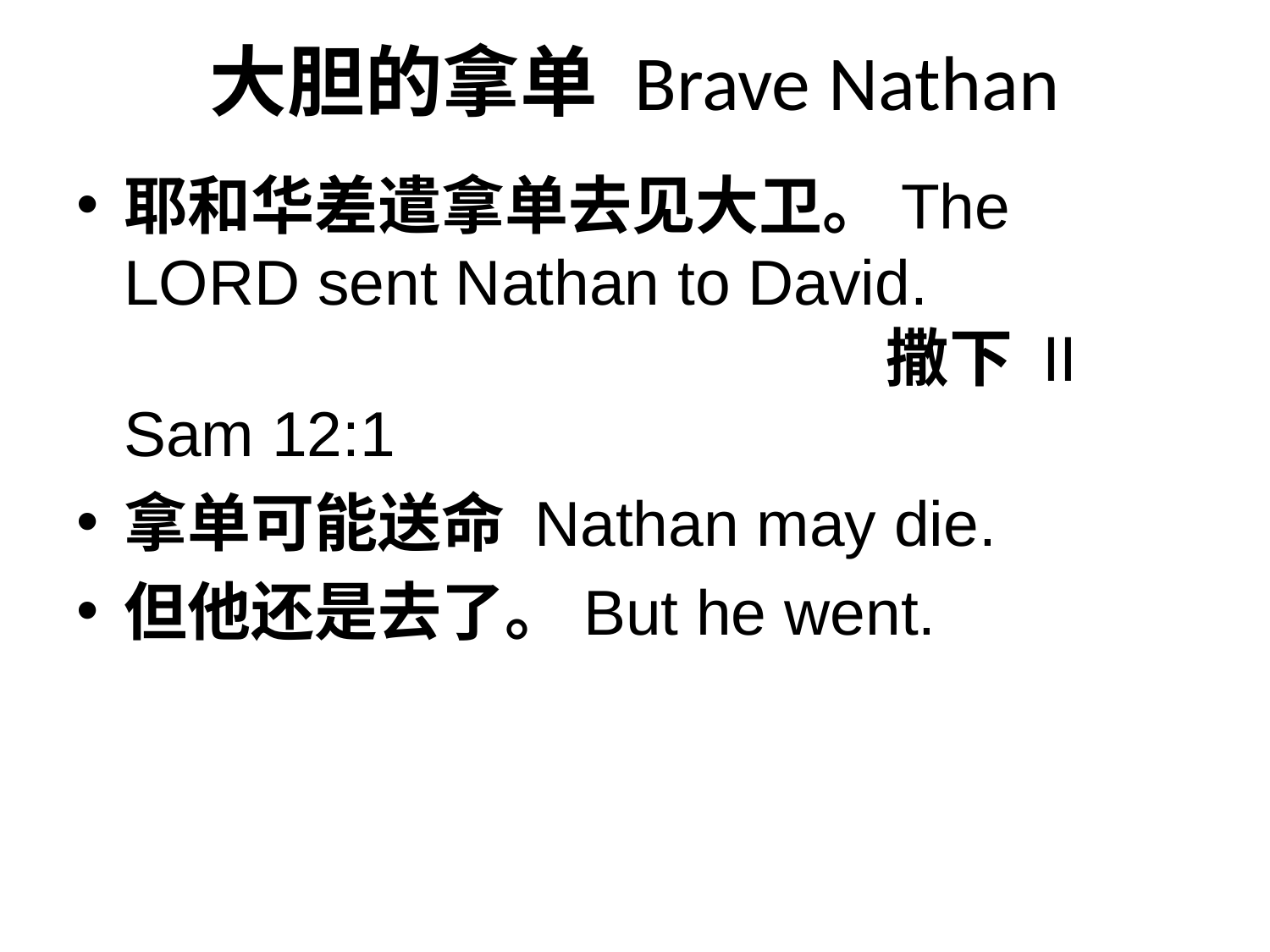

# 大胆的拿单 Brave Nathan
耶和华差遣拿单去见大卫。The LORD sent Nathan to David. 								撒下 II Sam 12:1
拿单可能送命 Nathan may die.
但他还是去了。But he went.